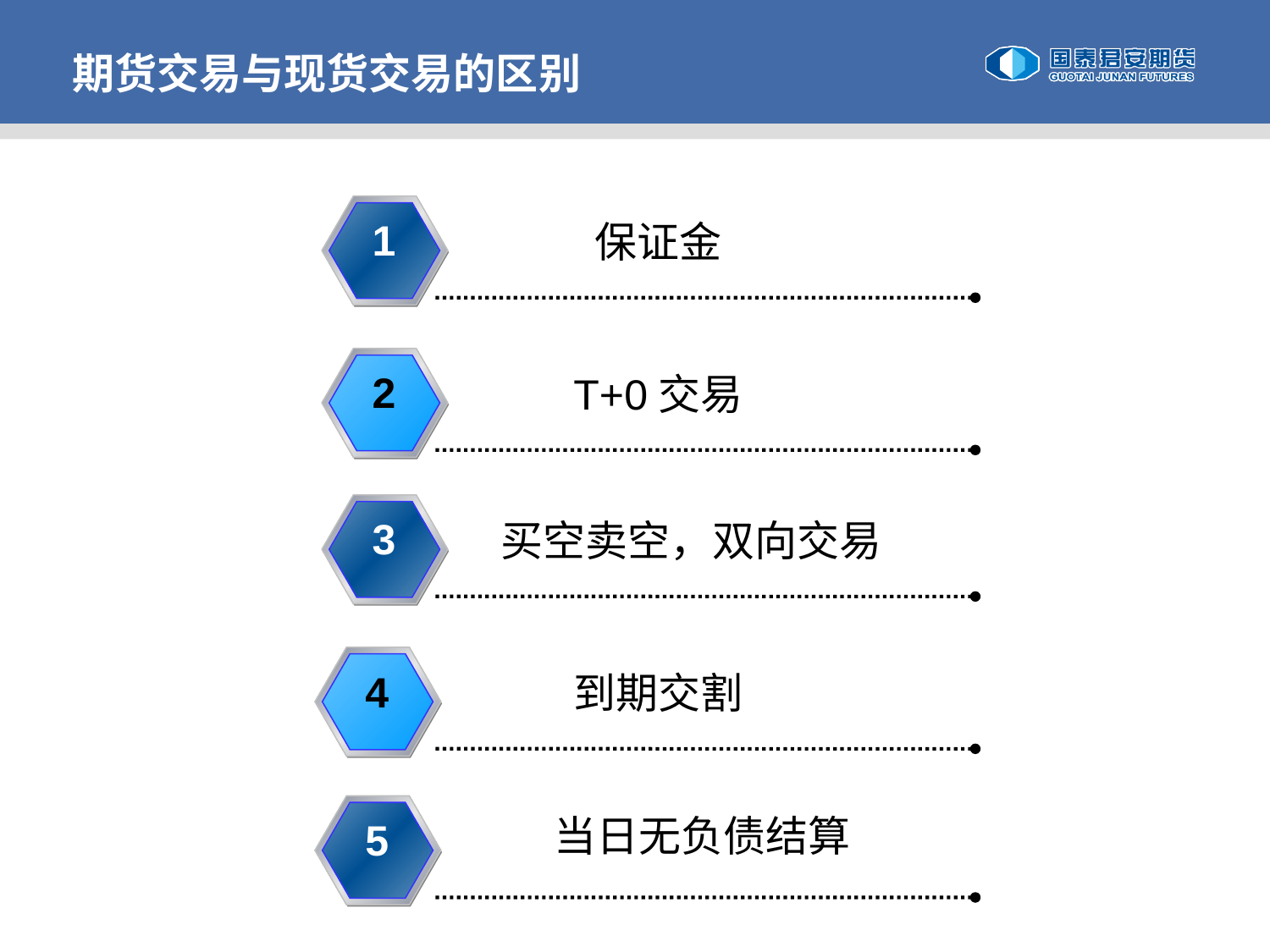

期货交易与现货交易的区别

1
保证金

2
T+0交易

3
      买空卖空，双向交易

4
到期交割

当日无负债结算
5